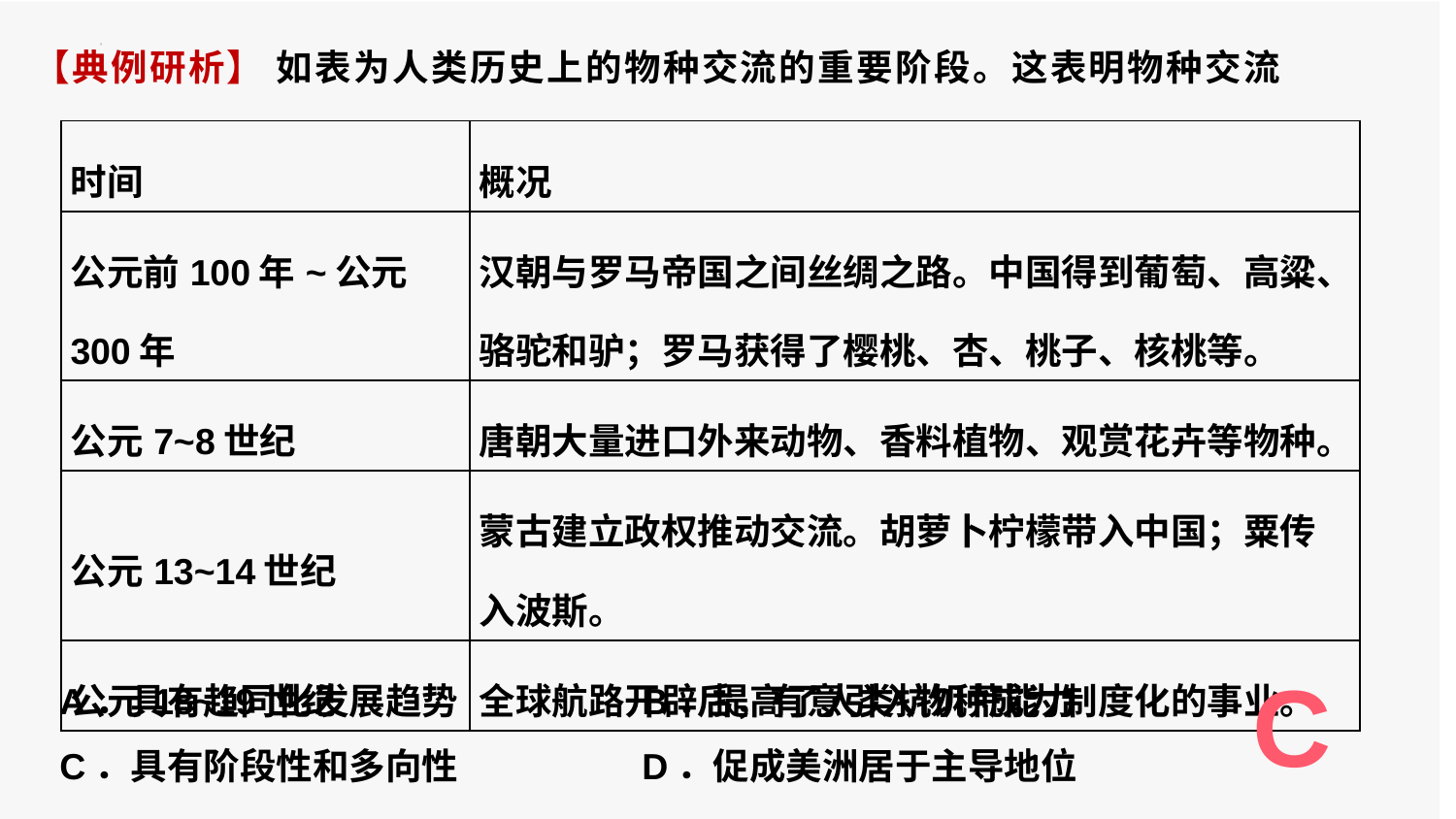

【典例研析】 如表为人类历史上的物种交流的重要阶段。这表明物种交流

| 时间 | 概况 |
| --- | --- |
| 公元前100年~公元300年 | 汉朝与罗马帝国之间丝绸之路。中国得到葡萄、高粱、骆驼和驴；罗马获得了樱桃、杏、桃子、核桃等。 |
| 公元7~8世纪 | 唐朝大量进口外来动物、香料植物、观赏花卉等物种。 |
| 公元13~14世纪 | 蒙古建立政权推动交流。胡萝卜柠檬带入中国；粟传入波斯。 |
| 公元18~19世纪 | 全球航路开辟后，有意引入物种成为制度化的事业。 |
C
A．具有趋同化发展趋势		B．提高了人类抗饥荒能力
C．具有阶段性和多向性		D．促成美洲居于主导地位